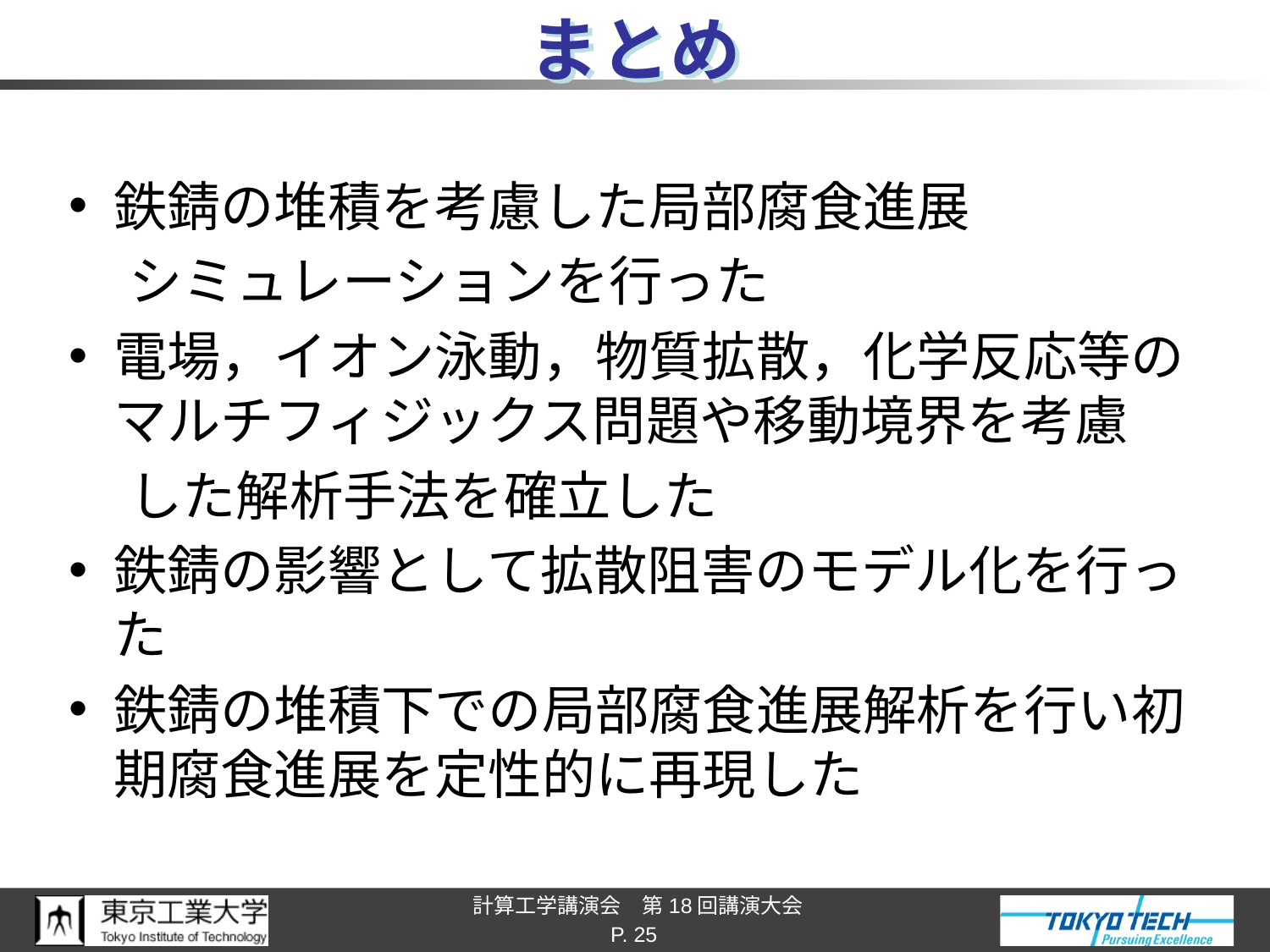

# まとめ
鉄錆の堆積を考慮した局部腐食進展
    シミュレーションを行った
電場，イオン泳動，物質拡散，化学反応等のマルチフィジックス問題や移動境界を考慮
    した解析手法を確立した
鉄錆の影響として拡散阻害のモデル化を行った
鉄錆の堆積下での局部腐食進展解析を行い初期腐食進展を定性的に再現した
P. 25